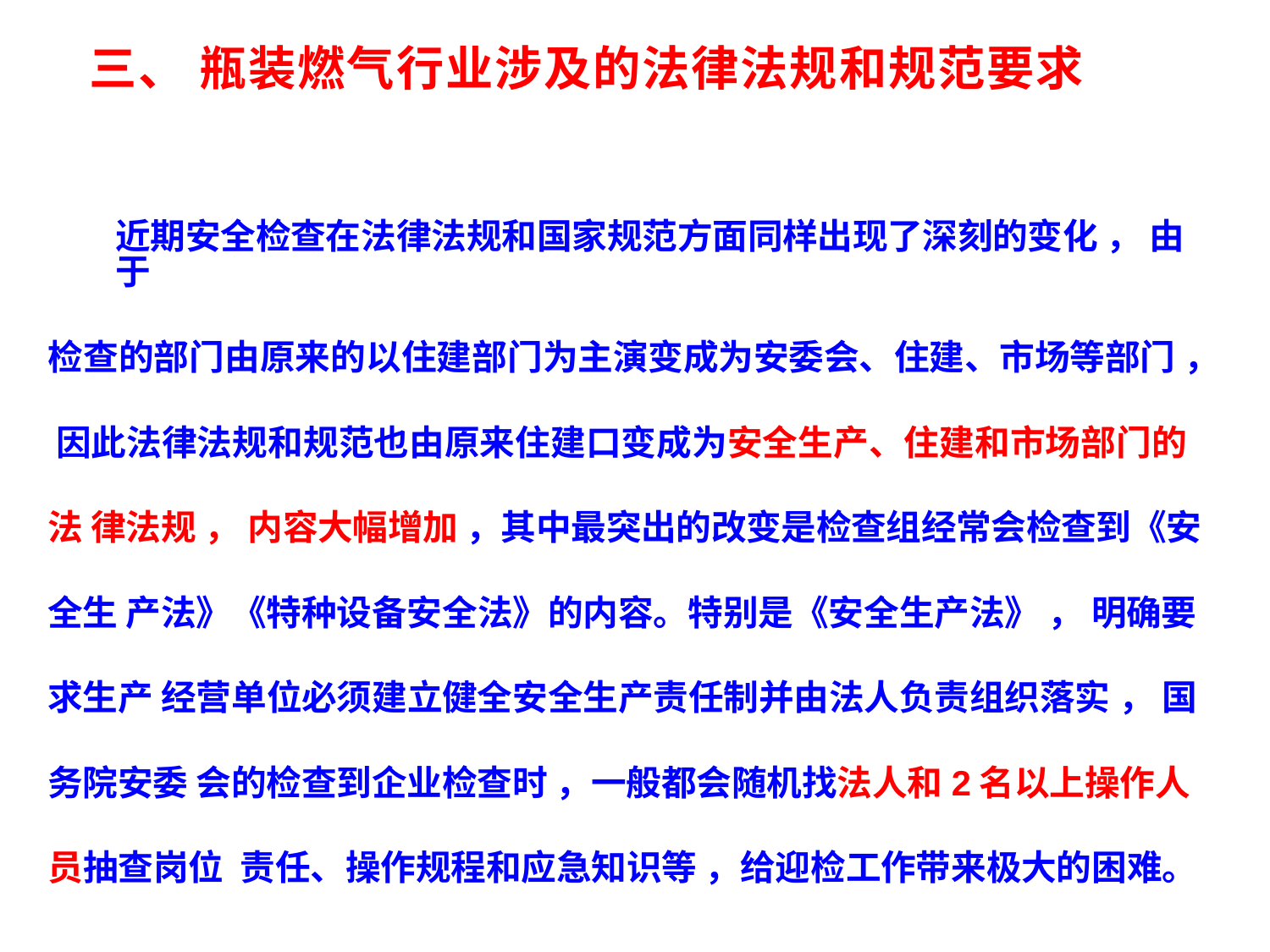

三、 瓶装燃气行业涉及的法律法规和规范要求

近期安全检查在法律法规和国家规范方面同样出现了深刻的变化 ， 由于
检查的部门由原来的以住建部门为主演变成为安委会、住建、市场等部门 ， 因此法律法规和规范也由原来住建口变成为安全生产、住建和市场部门的法 律法规 ， 内容大幅增加 ，其中最突出的改变是检查组经常会检查到《安全生 产法》《特种设备安全法》的内容。特别是《安全生产法》 ， 明确要求生产 经营单位必须建立健全安全生产责任制并由法人负责组织落实 ， 国务院安委 会的检查到企业检查时 ，一般都会随机找法人和2名以上操作人员抽查岗位  责任、操作规程和应急知识等 ，给迎检工作带来极大的困难。